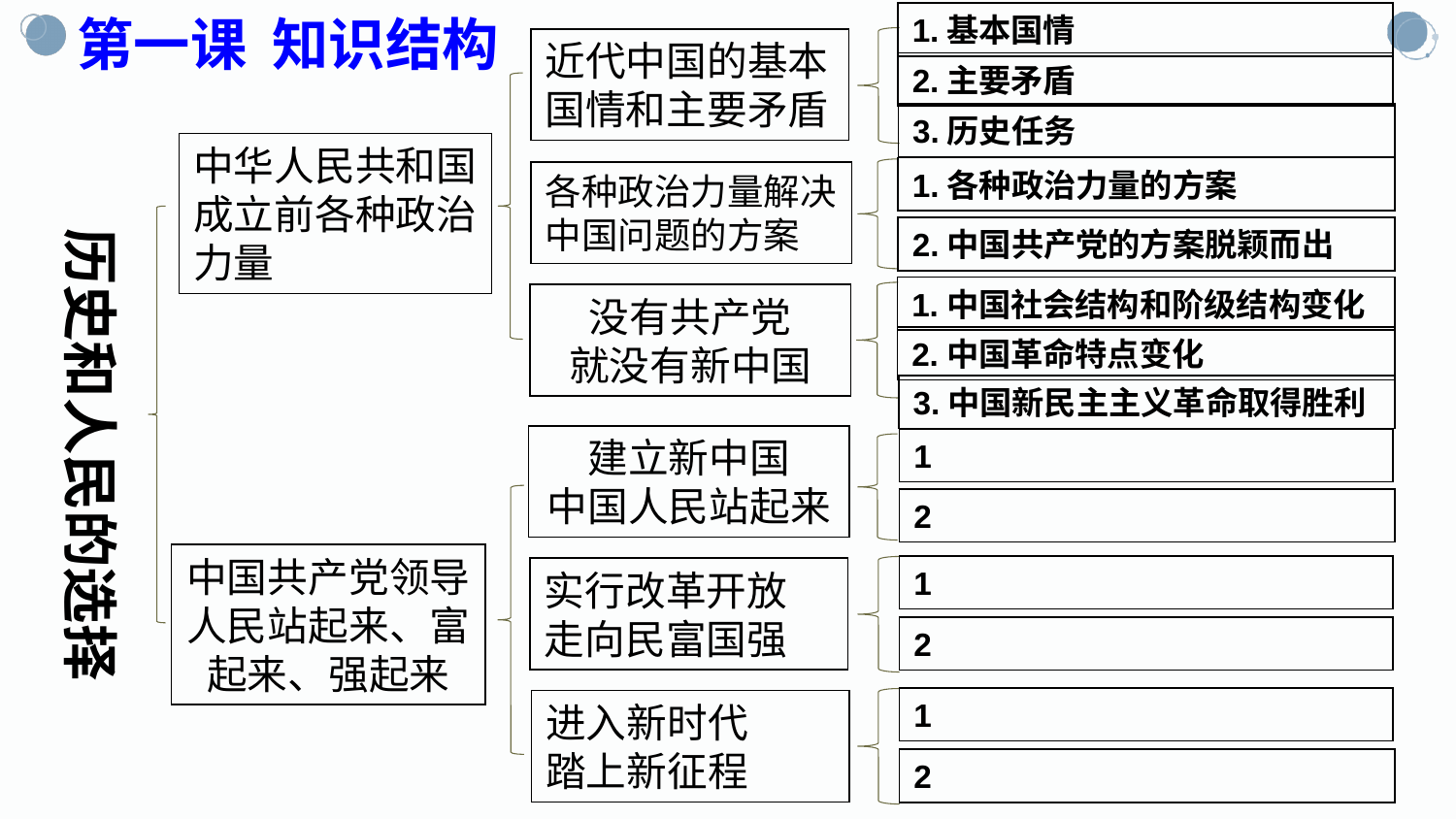

第一课  知识结构
1.基本国情

近代中国的基本国情和主要矛盾
2.主要矛盾

3.历史任务
中华人民共和国成立前各种政治力量
1.各种政治力量的方案

各种政治力量解决中国问题的方案

历史和人民的选择
2.中国共产党的方案脱颖而出
1.中国社会结构和阶级结构变化

没有共产党
就没有新中国
2.中国革命特点变化
3.中国新民主主义革命取得胜利
建立新中国
中国人民站起来
1

2
中国共产党领导人民站起来、富起来、强起来
1

实行改革开放
走向民富国强
2
1

进入新时代
踏上新征程
2